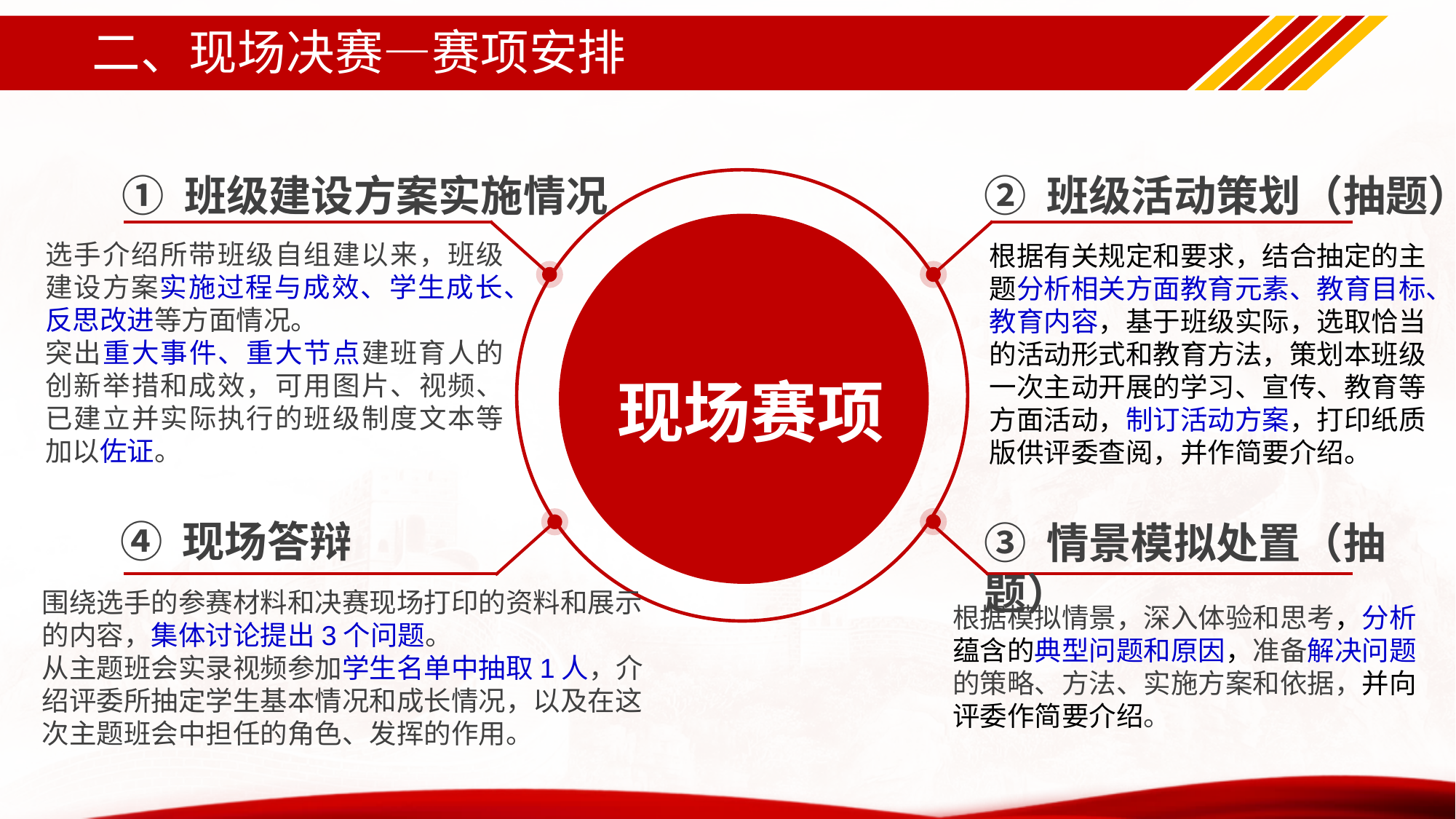

# 二、现场决赛—赛项安排
① 班级建设方案实施情况
② 班级活动策划（抽题）

选手介绍所带班级自组建以来，班级建设方案实施过程与成效、学生成长、反思改进等方面情况。
突出重大事件、重大节点建班育人的创新举措和成效，可用图片、视频、已建立并实际执行的班级制度文本等加以佐证。
根据有关规定和要求，结合抽定的主题分析相关方面教育元素、教育目标、教育内容，基于班级实际，选取恰当的活动形式和教育方法，策划本班级一次主动开展的学习、宣传、教育等方面活动，制订活动方案，打印纸质版供评委查阅，并作简要介绍。
现场赛项
④ 现场答辩
③ 情景模拟处置（抽题）
围绕选手的参赛材料和决赛现场打印的资料和展示的内容，集体讨论提出3个问题。
从主题班会实录视频参加学生名单中抽取1人，介绍评委所抽定学生基本情况和成长情况，以及在这次主题班会中担任的角色、发挥的作用。

根据模拟情景，深入体验和思考，分析蕴含的典型问题和原因，准备解决问题的策略、方法、实施方案和依据，并向评委作简要介绍。